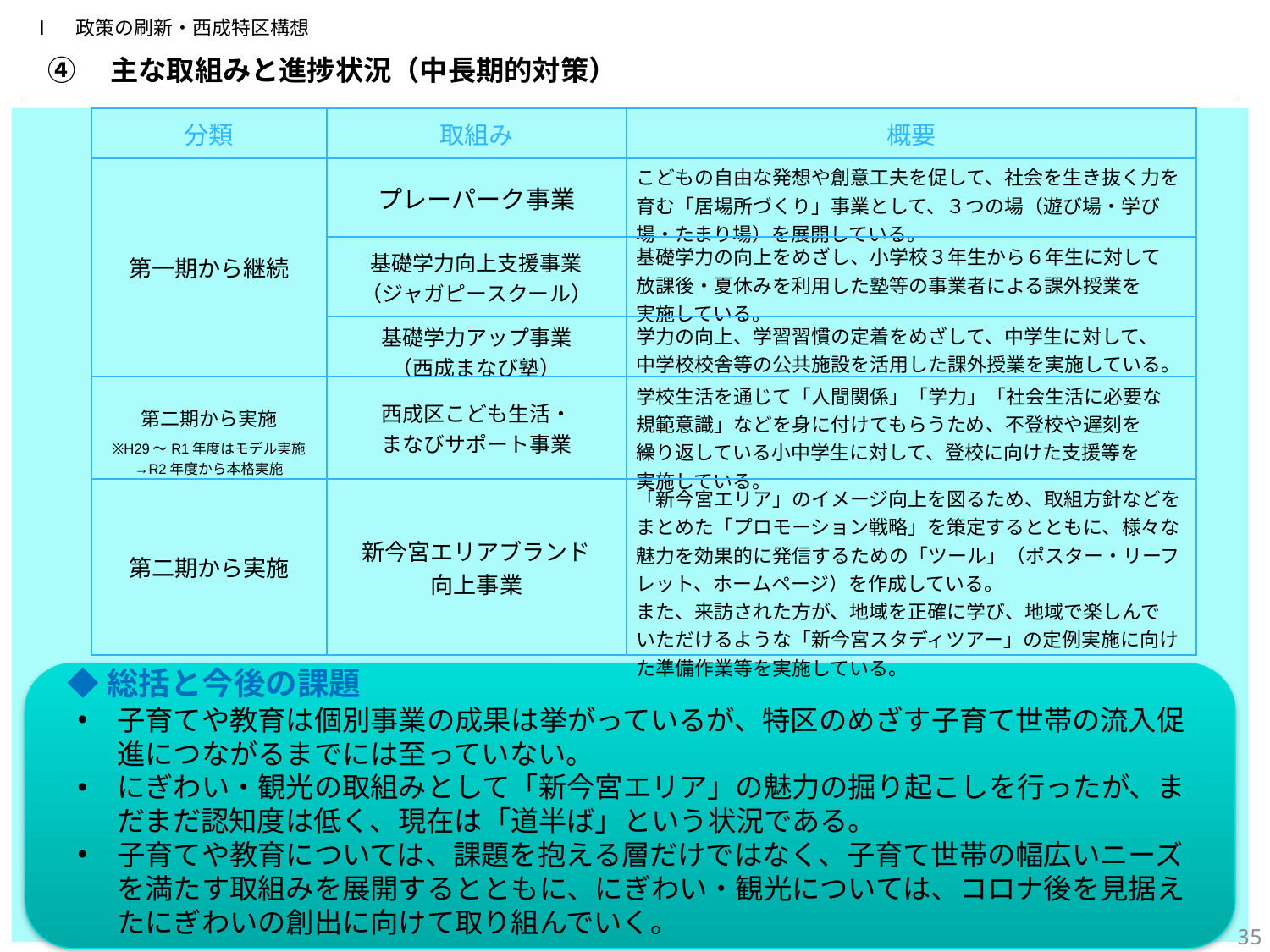

Ⅰ　政策の刷新・西成特区構想
④　主な取組みと進捗状況（中長期的対策）

| 分類 | 取組み | 概要 |
| --- | --- | --- |
| 第一期から継続 | プレーパーク事業 | こどもの自由な発想や創意工夫を促して、社会を生き抜く力を育む「居場所づくり」事業として、３つの場（遊び場・学び場・たまり場）を展開している。 |
|  | 基礎学力向上支援事業 （ジャガピースクール） | 基礎学力の向上をめざし、小学校３年生から６年生に対して 放課後・夏休みを利用した塾等の事業者による課外授業を 実施している。 |
|  | 基礎学力アップ事業 （西成まなび塾） | 学力の向上、学習習慣の定着をめざして、中学生に対して、 中学校校舎等の公共施設を活用した課外授業を実施している。 |
| 第二期から実施 ※H29～R1年度はモデル実施 →R2年度から本格実施 | 西成区こども生活・ まなびサポート事業 | 学校生活を通じて「人間関係」「学力」「社会生活に必要な 規範意識」などを身に付けてもらうため、不登校や遅刻を 繰り返している小中学生に対して、登校に向けた支援等を 実施している。 |
| 第二期から実施 | 新今宮エリアブランド 向上事業 | 「新今宮エリア」のイメージ向上を図るため、取組方針などを まとめた「プロモーション戦略」を策定するとともに、様々な 魅力を効果的に発信するための「ツール」（ポスター・リーフ レット、ホームページ）を作成している。 また、来訪された方が、地域を正確に学び、地域で楽しんで いただけるような「新今宮スタディツアー」の定例実施に向けた準備作業等を実施している。 |
◆総括と今後の課題

子育てや教育は個別事業の成果は挙がっているが、特区のめざす子育て世帯の流入促進につながるまでには至っていない。
にぎわい・観光の取組みとして「新今宮エリア」の魅力の掘り起こしを行ったが、まだまだ認知度は低く、現在は「道半ば」という状況である。
子育てや教育については、課題を抱える層だけではなく、子育て世帯の幅広いニーズを満たす取組みを展開するとともに、にぎわい・観光については、コロナ後を見据えたにぎわいの創出に向けて取り組んでいく。

35